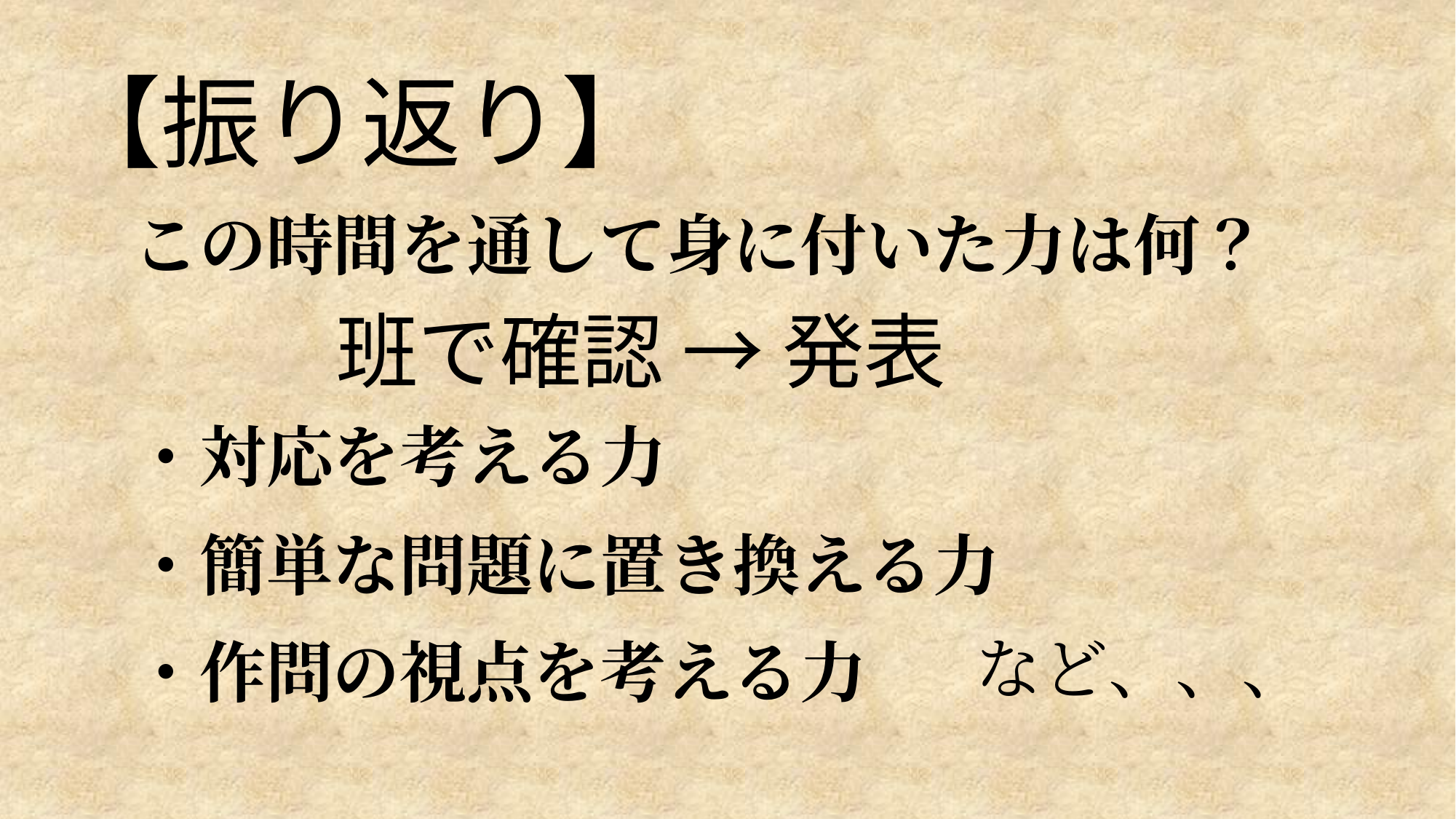

【振り返り】
この時間を通して身に付いた力は何？
班で確認 → 発表
・対応を考える力
・簡単な問題に置き換える力
など、、、
・作問の視点を考える力